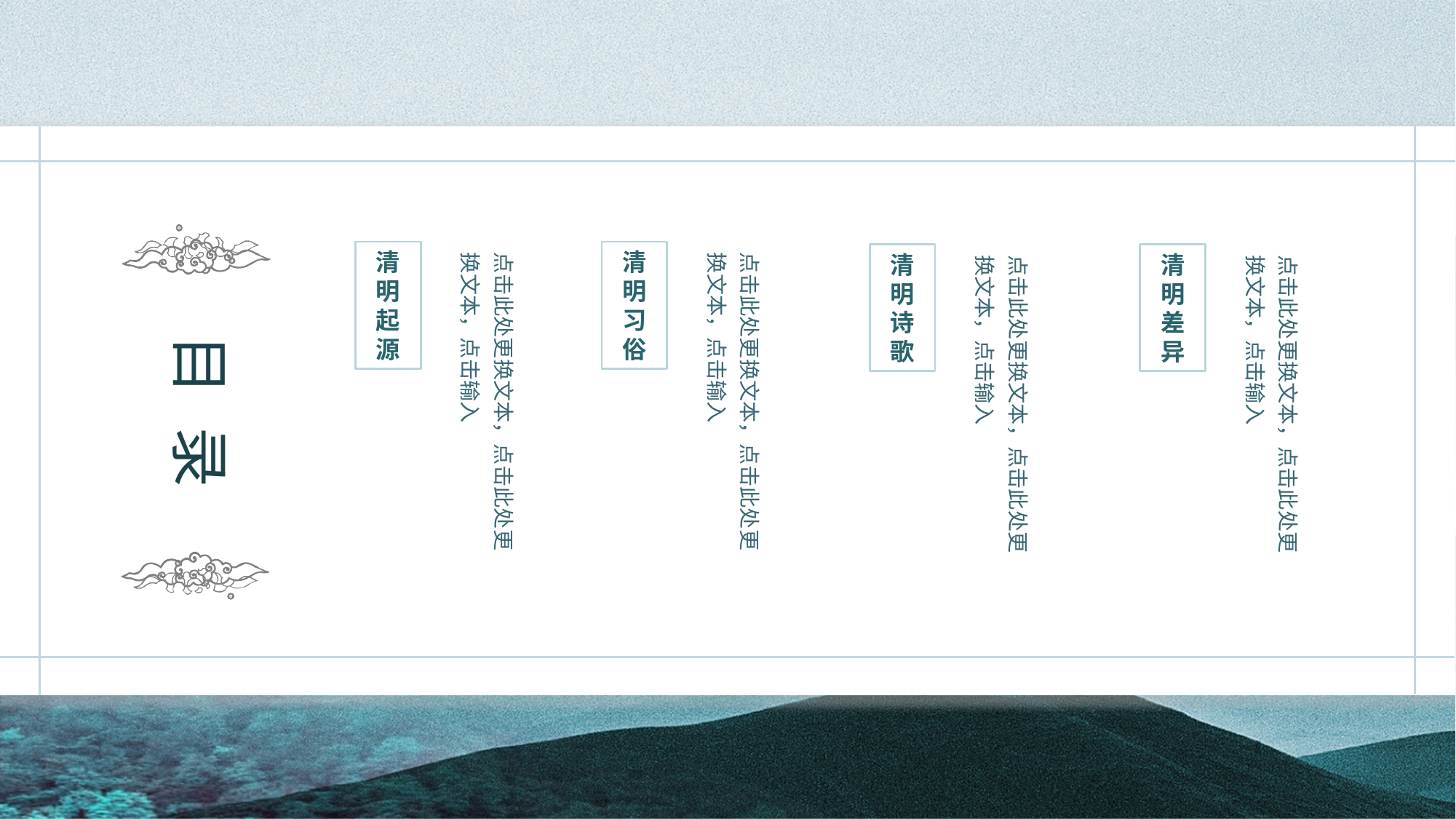

目 录
清明起源
点击此处更换文本，点击此处更换文本，点击输入
清明习俗
点击此处更换文本，点击此处更换文本，点击输入
清明诗歌
点击此处更换文本，点击此处更换文本，点击输入
清明差异
点击此处更换文本，点击此处更换文本，点击输入